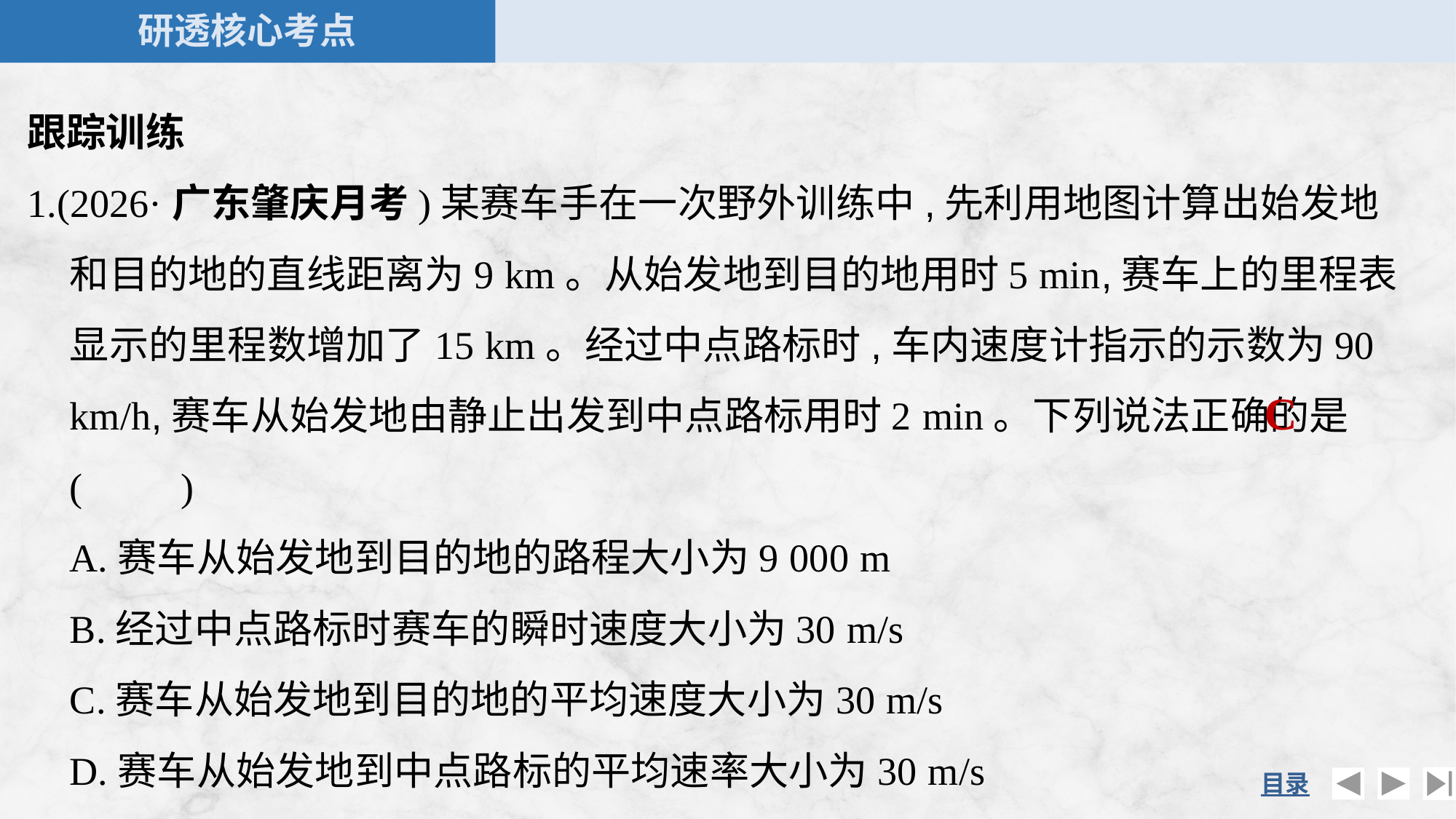

跟踪训练
1.(2026·广东肇庆月考)某赛车手在一次野外训练中,先利用地图计算出始发地和目的地的直线距离为9 km。从始发地到目的地用时5 min,赛车上的里程表显示的里程数增加了15 km。经过中点路标时,车内速度计指示的示数为90 km/h,赛车从始发地由静止出发到中点路标用时2 min。下列说法正确的是(　　)
	A.赛车从始发地到目的地的路程大小为9 000 m
	B.经过中点路标时赛车的瞬时速度大小为30 m/s
	C.赛车从始发地到目的地的平均速度大小为30 m/s
	D.赛车从始发地到中点路标的平均速率大小为30 m/s
C